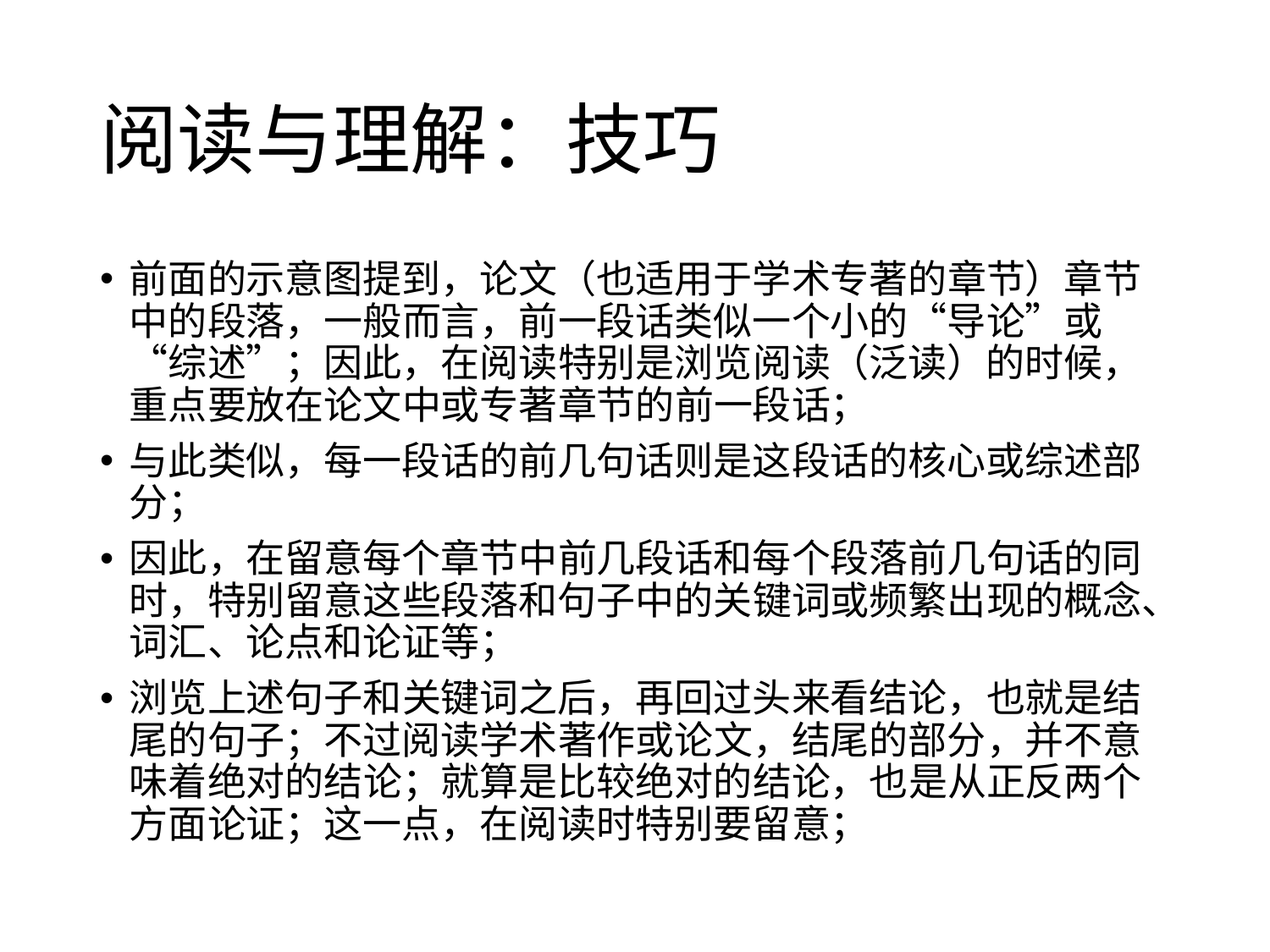

# 阅读与理解：技巧
前面的示意图提到，论文（也适用于学术专著的章节）章节中的段落，一般而言，前一段话类似一个小的“导论”或“综述”；因此，在阅读特别是浏览阅读（泛读）的时候，重点要放在论文中或专著章节的前一段话；
与此类似，每一段话的前几句话则是这段话的核心或综述部分；
因此，在留意每个章节中前几段话和每个段落前几句话的同时，特别留意这些段落和句子中的关键词或频繁出现的概念、词汇、论点和论证等；
浏览上述句子和关键词之后，再回过头来看结论，也就是结尾的句子；不过阅读学术著作或论文，结尾的部分，并不意味着绝对的结论；就算是比较绝对的结论，也是从正反两个方面论证；这一点，在阅读时特别要留意；